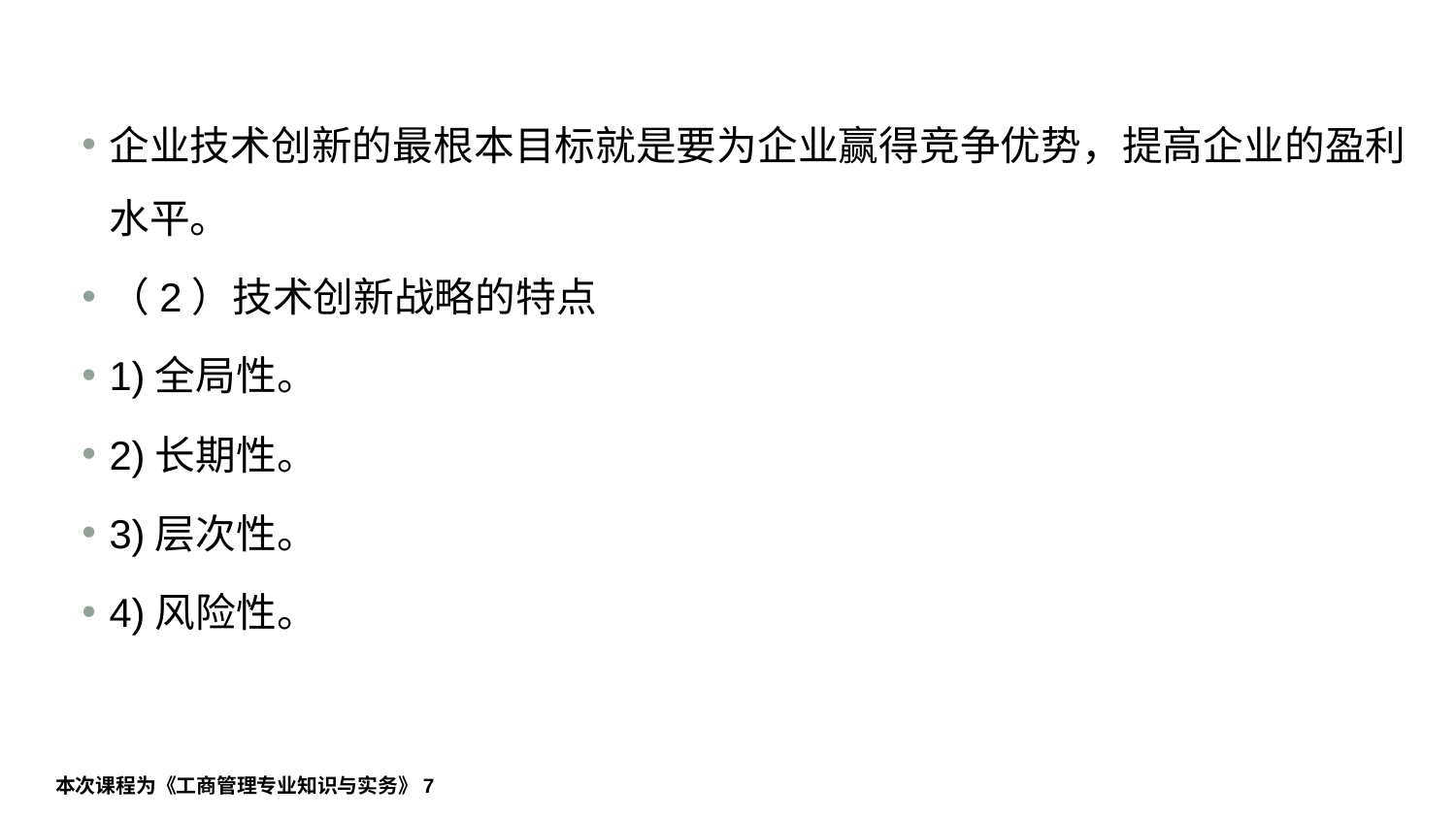

#
企业技术创新的最根本目标就是要为企业赢得竞争优势，提高企业的盈利水平。
（2）技术创新战略的特点
1)全局性。
2)长期性。
3)层次性。
4)风险性。